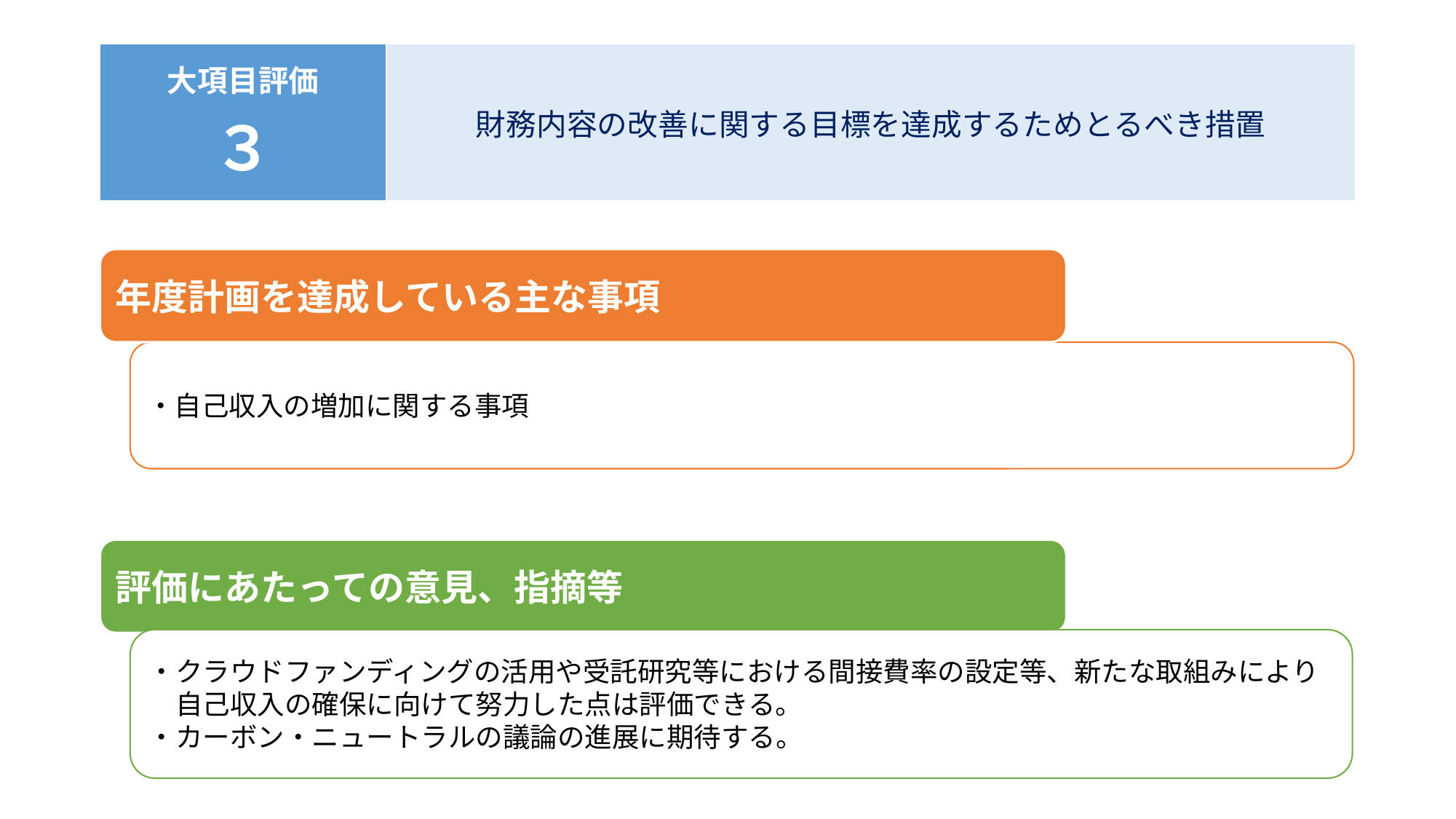

#
| 大項目評価 ３ | 財務内容の改善に関する目標を達成するためとるべき措置 |
| --- | --- |
年度計画を達成している主な事項
・自己収入の増加に関する事項
評価にあたっての意見、指摘等
・クラウドファンディングの活用や受託研究等における間接費率の設定等、新たな取組みにより
　自己収入の確保に向けて努力した点は評価できる。
・カーボン・ニュートラルの議論の進展に期待する。